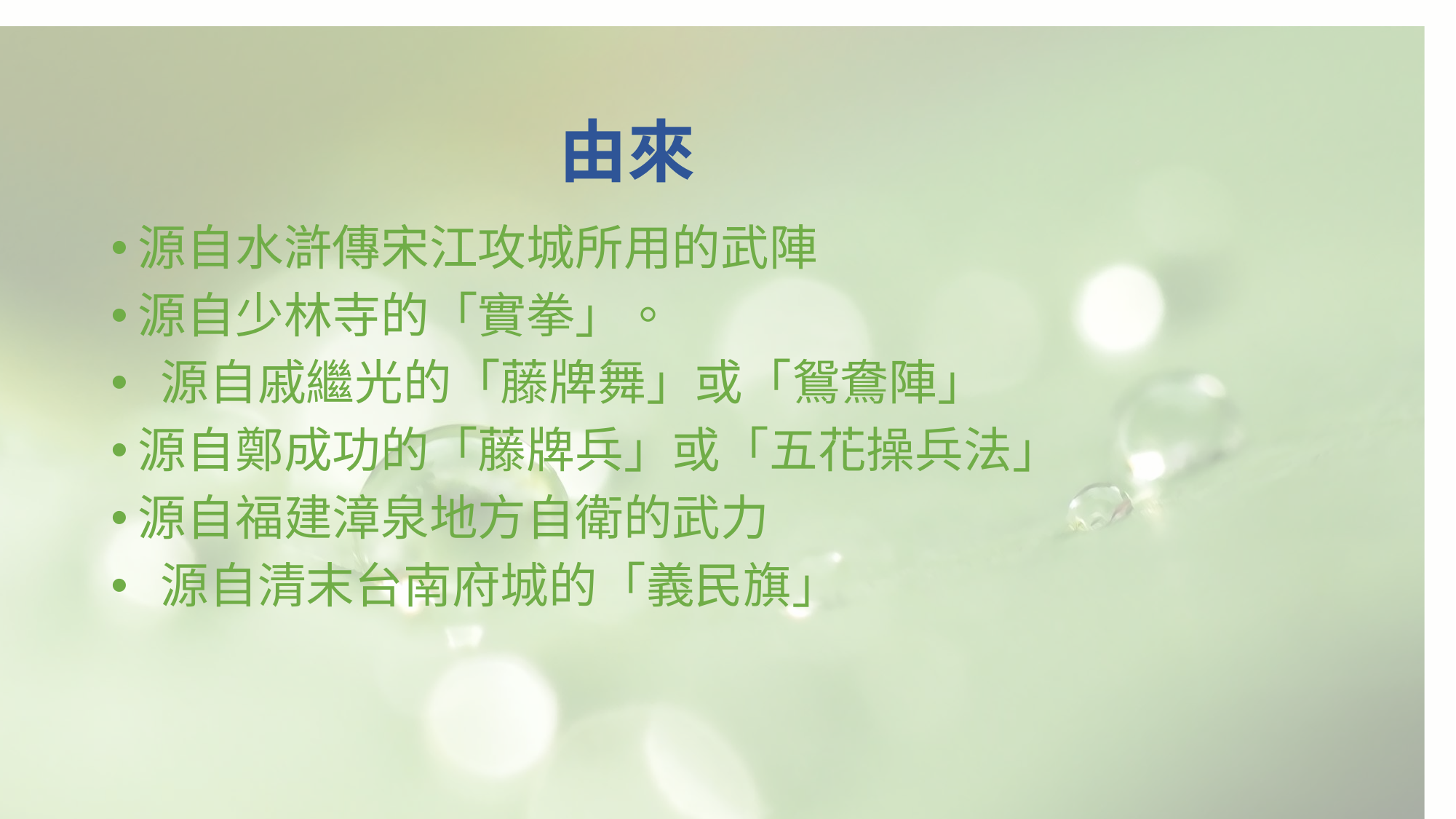

# 由來
源自水滸傳宋江攻城所用的武陣
源自少林寺的「實拳」。
 源自戚繼光的「藤牌舞」或「鴛鴦陣」
源自鄭成功的「藤牌兵」或「五花操兵法」
源自福建漳泉地方自衛的武力
 源自清末台南府城的「義民旗」